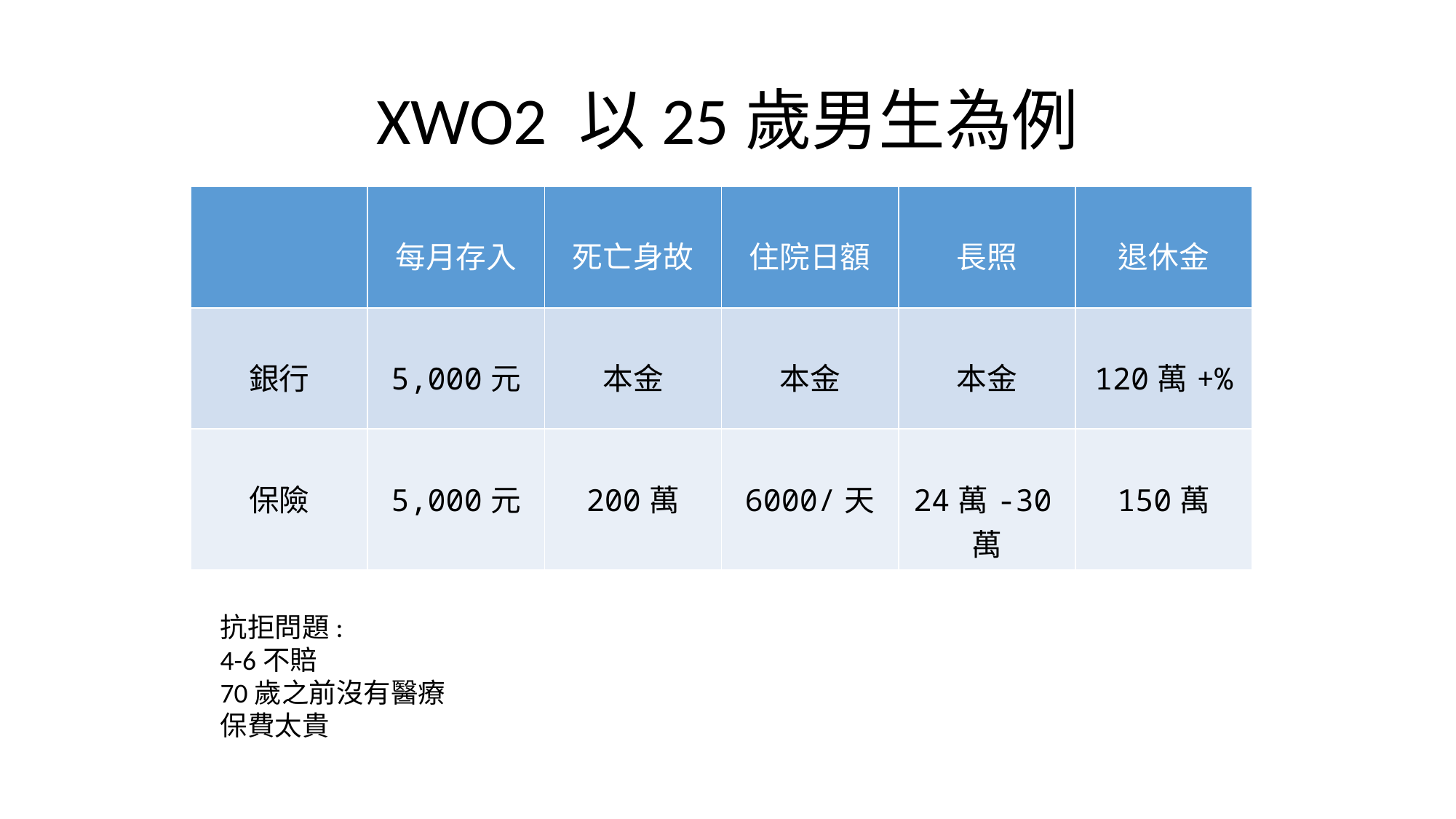

# XWO2 以25歲男生為例
|  | 每月存入 | 死亡身故 | 住院日額 | 長照 | 退休金 |
| --- | --- | --- | --- | --- | --- |
| 銀行 | 5,000元 | 本金 | 本金 | 本金 | 120萬+% |
| 保險 | 5,000元 | 200萬 | 6000/天 | 24萬-30萬 | 150萬 |
抗拒問題:
4-6不賠
70歲之前沒有醫療
保費太貴